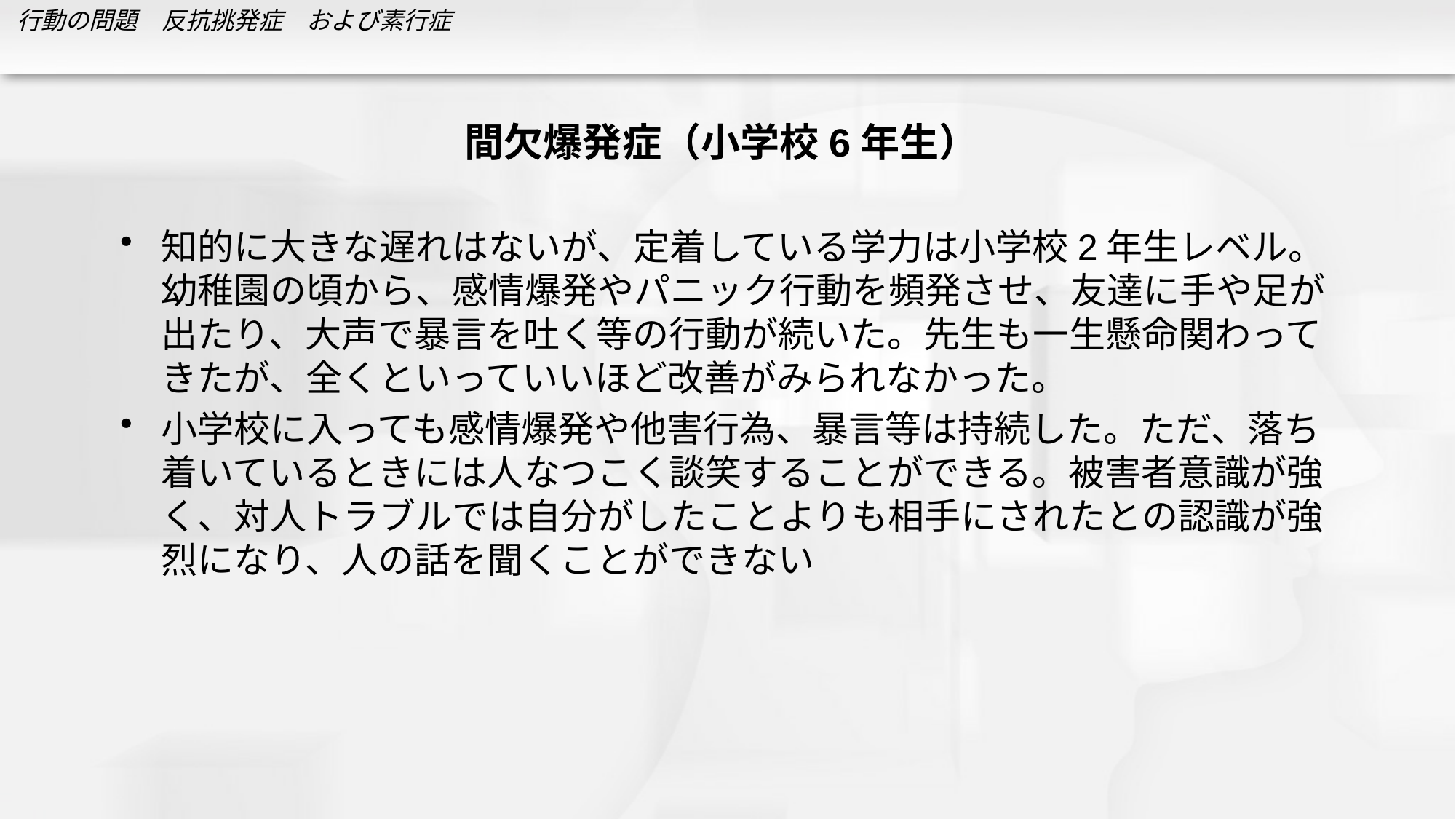

# 間欠爆発症（小学校6年生）
知的に大きな遅れはないが、定着している学力は小学校2年生レベル。幼稚園の頃から、感情爆発やパニック行動を頻発させ、友達に手や足が出たり、大声で暴言を吐く等の行動が続いた。先生も一生懸命関わってきたが、全くといっていいほど改善がみられなかった。
小学校に入っても感情爆発や他害行為、暴言等は持続した。ただ、落ち着いているときには人なつこく談笑することができる。被害者意識が強く、対人トラブルでは自分がしたことよりも相手にされたとの認識が強烈になり、人の話を聞くことができない